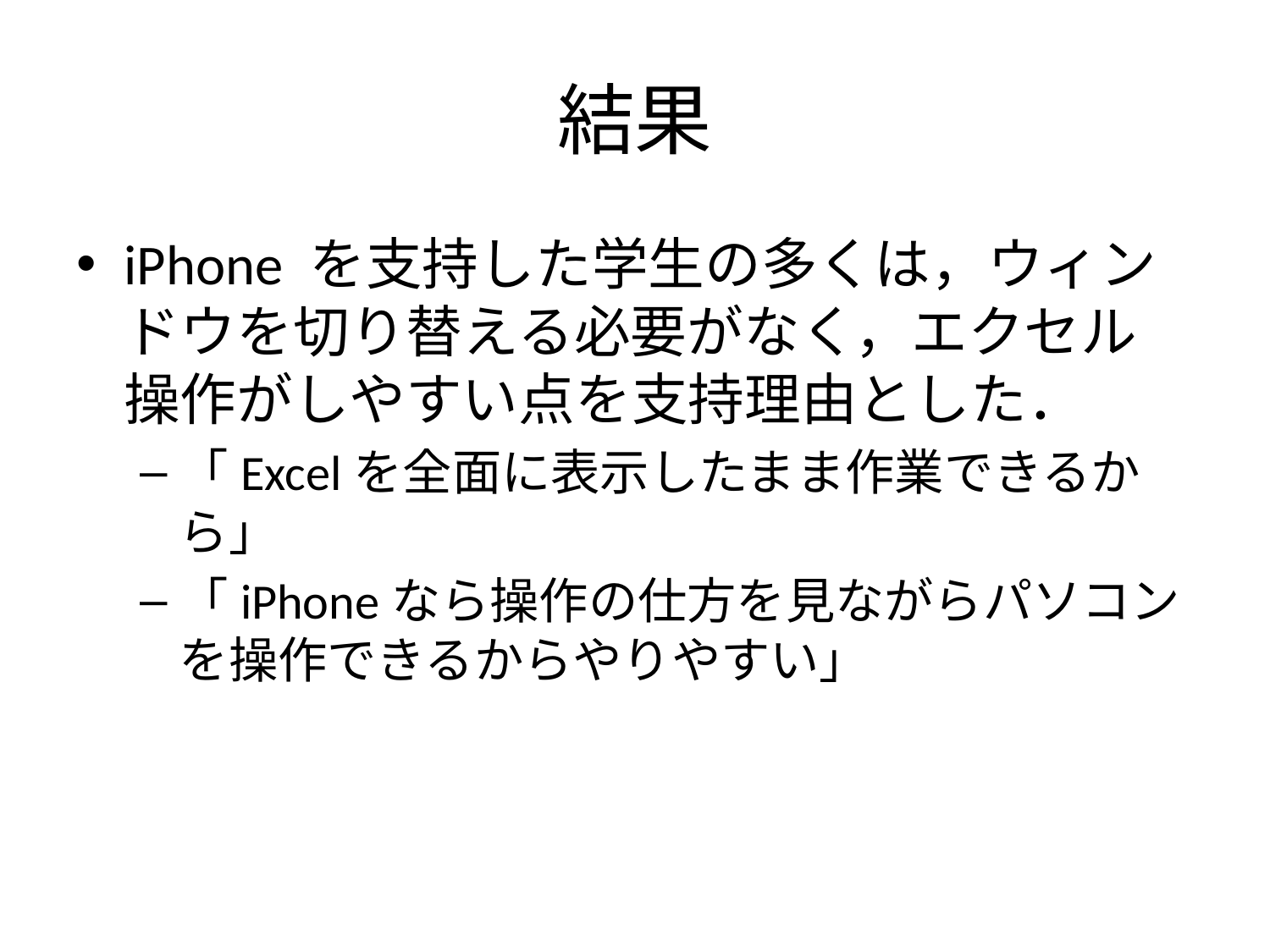

# 結果
iPhone を支持した学生の多くは，ウィンドウを切り替える必要がなく，エクセル操作がしやすい点を支持理由とした．
「Excelを全面に表示したまま作業できるから」
「iPhoneなら操作の仕方を見ながらパソコンを操作できるからやりやすい」